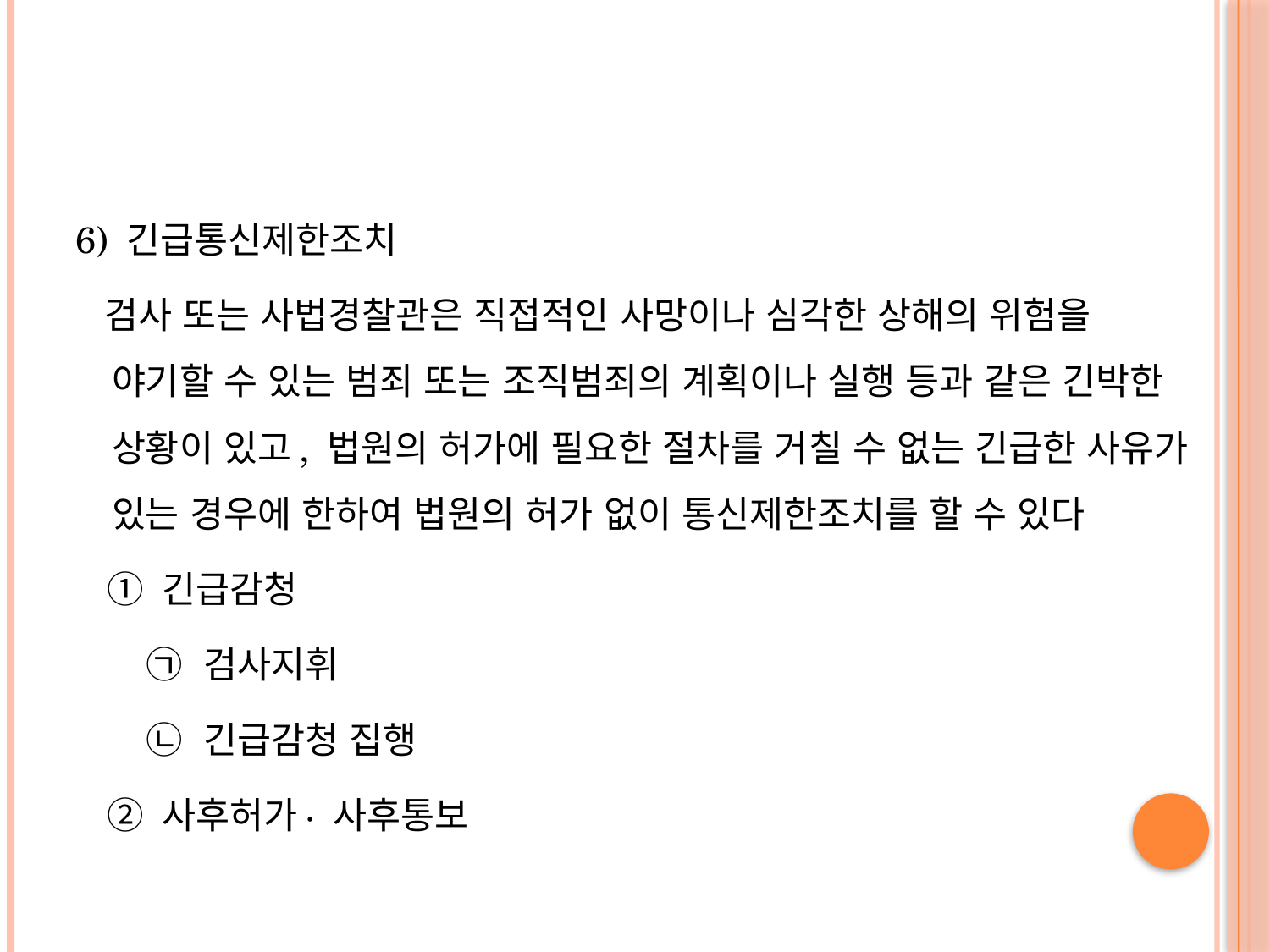

#
6) 긴급통신제한조치
  검사 또는 사법경찰관은 직접적인 사망이나 심각한 상해의 위험을 야기할 수 있는 범죄 또는 조직범죄의 계획이나 실행 등과 같은 긴박한 상황이 있고, 법원의 허가에 필요한 절차를 거칠 수 없는 긴급한 사유가 있는 경우에 한하여 법원의 허가 없이 통신제한조치를 할 수 있다
   ① 긴급감청
      ㉠  검사지휘
      ㉡  긴급감청 집행
   ② 사후허가· 사후통보